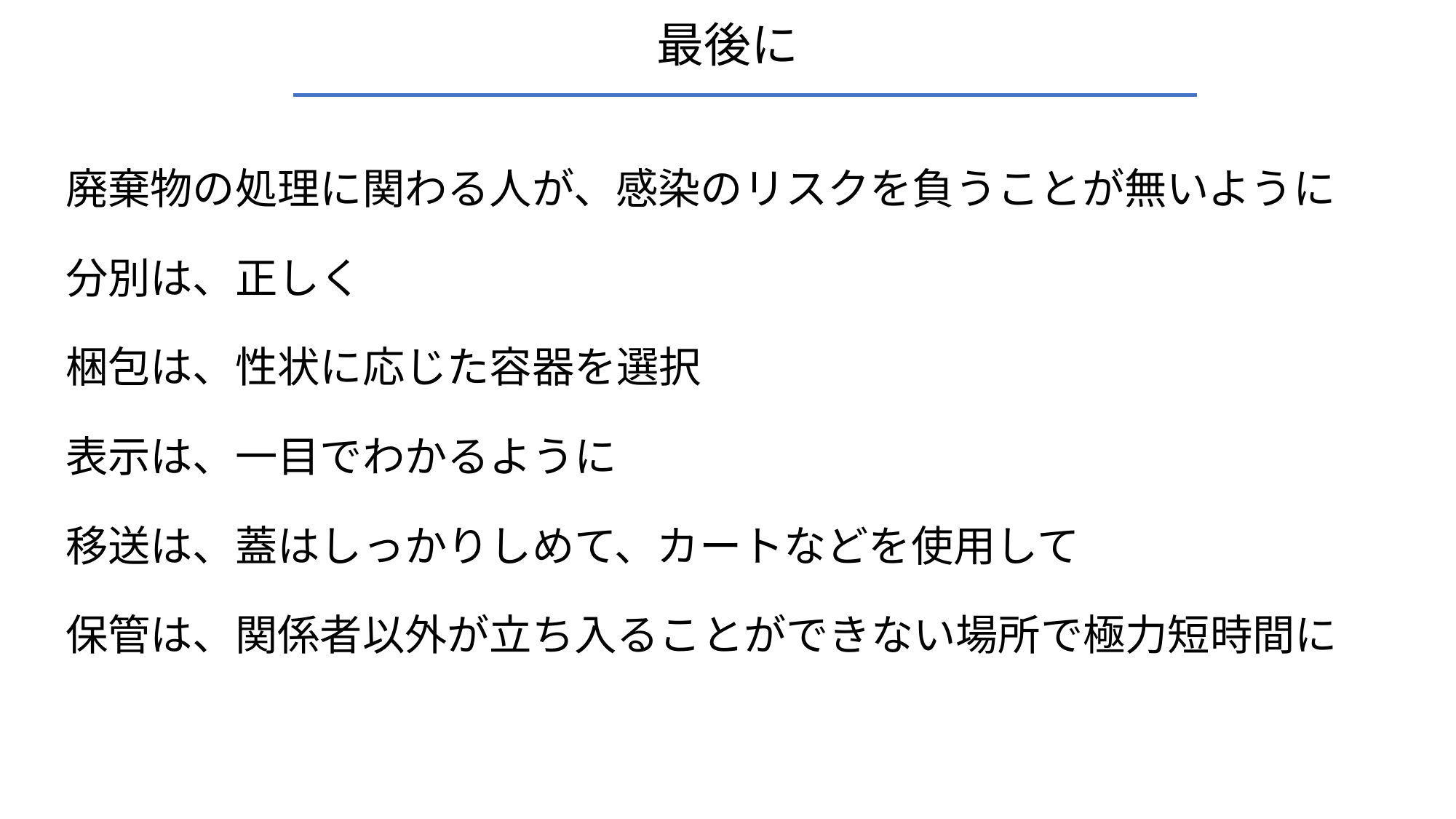

# 最後に
廃棄物の処理に関わる人が、感染のリスクを負うことが無いように

分別は、正しく

梱包は、性状に応じた容器を選択

表示は、一目でわかるように

移送は、蓋はしっかりしめて、カートなどを使用して

保管は、関係者以外が立ち入ることができない場所で極力短時間に